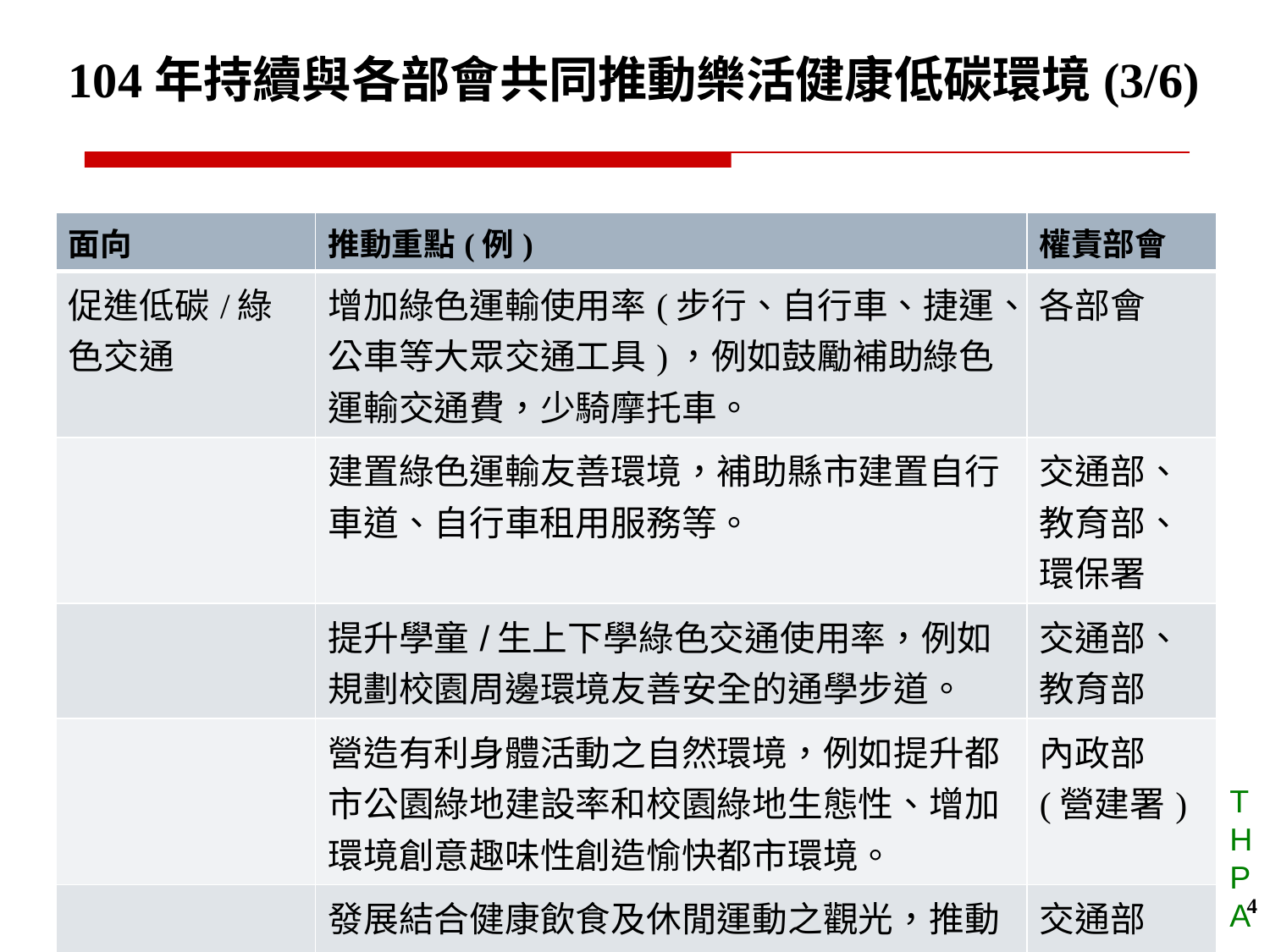

104年持續與各部會共同推動樂活健康低碳環境(3/6)
| 面向 | 推動重點(例) | 權責部會 |
| --- | --- | --- |
| 促進低碳/綠色交通 | 增加綠色運輸使用率(步行、自行車、捷運、公車等大眾交通工具)，例如鼓勵補助綠色運輸交通費，少騎摩托車。 | 各部會 |
|  | 建置綠色運輸友善環境，補助縣市建置自行車道、自行車租用服務等。 | 交通部、教育部、環保署 |
|  | 提升學童/生上下學綠色交通使用率，例如規劃校園周邊環境友善安全的通學步道。 | 交通部、教育部 |
|  | 營造有利身體活動之自然環境，例如提升都市公園綠地建設率和校園綠地生態性、增加環境創意趣味性創造愉快都市環境。 | 內政部(營建署) |
|  | 發展結合健康飲食及休閒運動之觀光，推動健康旅遊。 | 交通部(觀光局) |
4